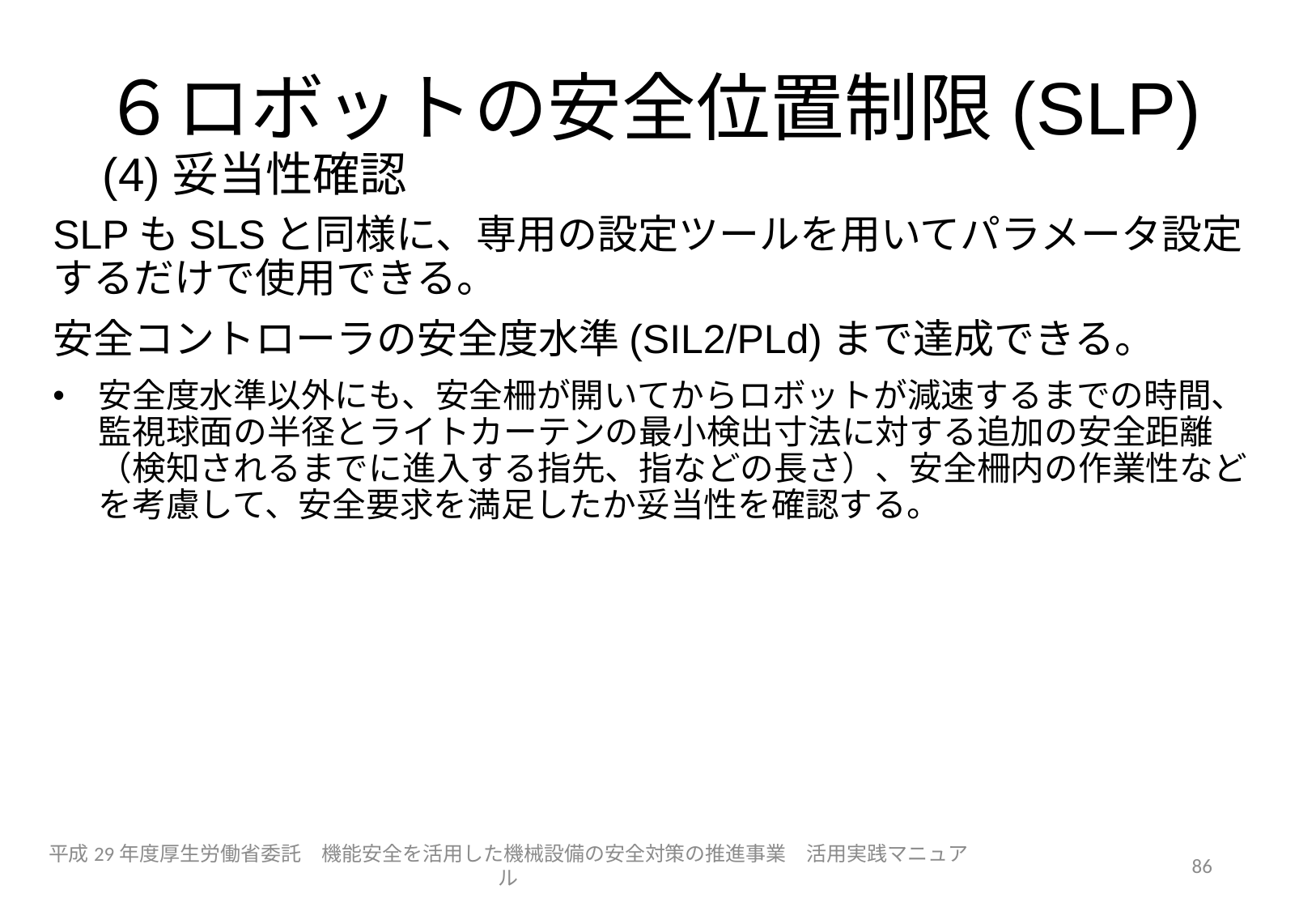

# ６ロボットの安全位置制限(SLP) (4)妥当性確認
SLPもSLSと同様に、専用の設定ツールを用いてパラメータ設定するだけで使用できる。
安全コントローラの安全度水準(SIL2/PLd)まで達成できる。
安全度水準以外にも、安全柵が開いてからロボットが減速するまでの時間、監視球面の半径とライトカーテンの最小検出寸法に対する追加の安全距離（検知されるまでに進入する指先、指などの長さ）、安全柵内の作業性などを考慮して、安全要求を満足したか妥当性を確認する。

平成29年度厚生労働省委託　機能安全を活用した機械設備の安全対策の推進事業　活用実践マニュアル
86